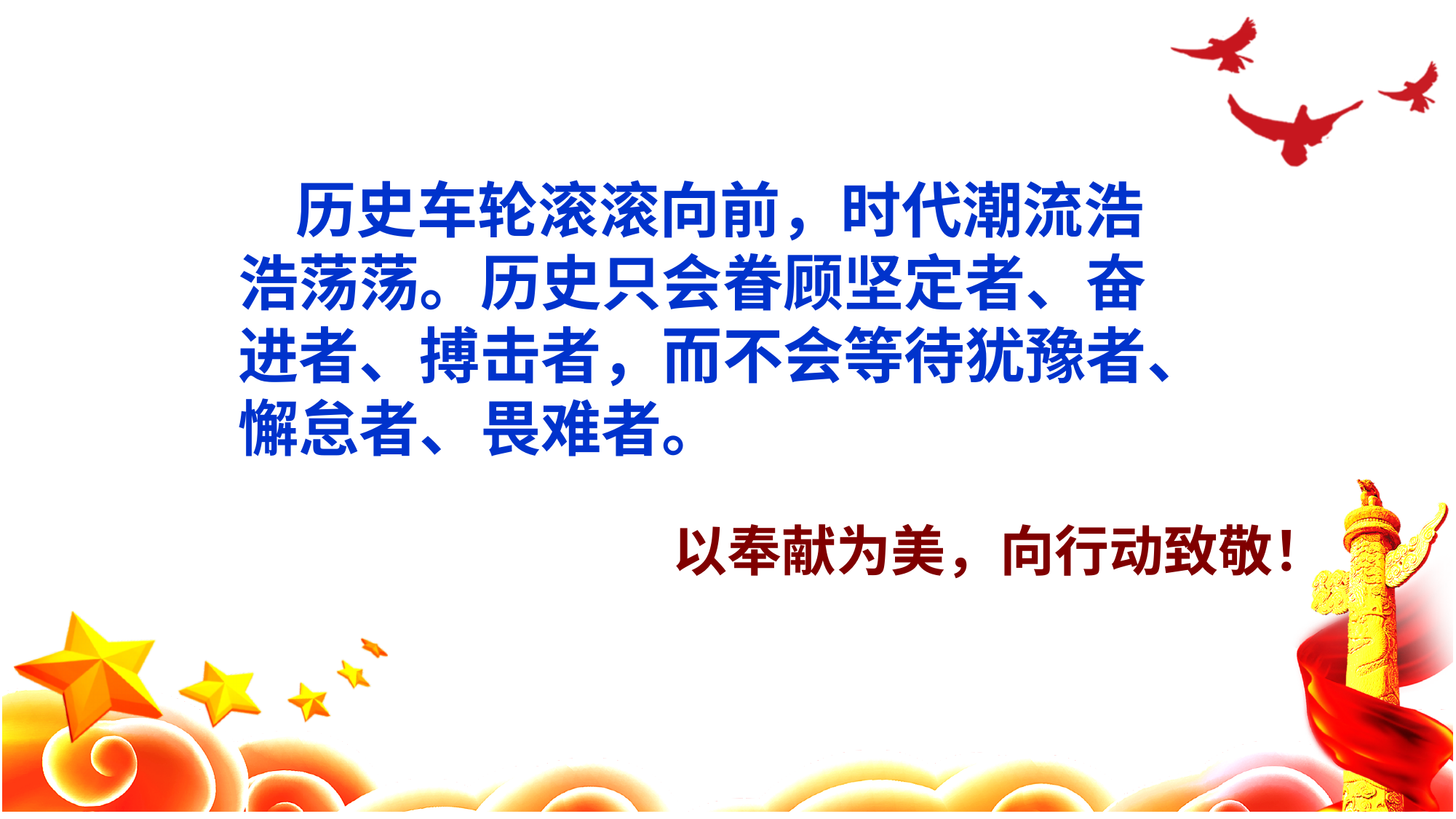

历史车轮滚滚向前，时代潮流浩浩荡荡。历史只会眷顾坚定者、奋进者、搏击者，而不会等待犹豫者、懈怠者、畏难者。
以奉献为美，向行动致敬！